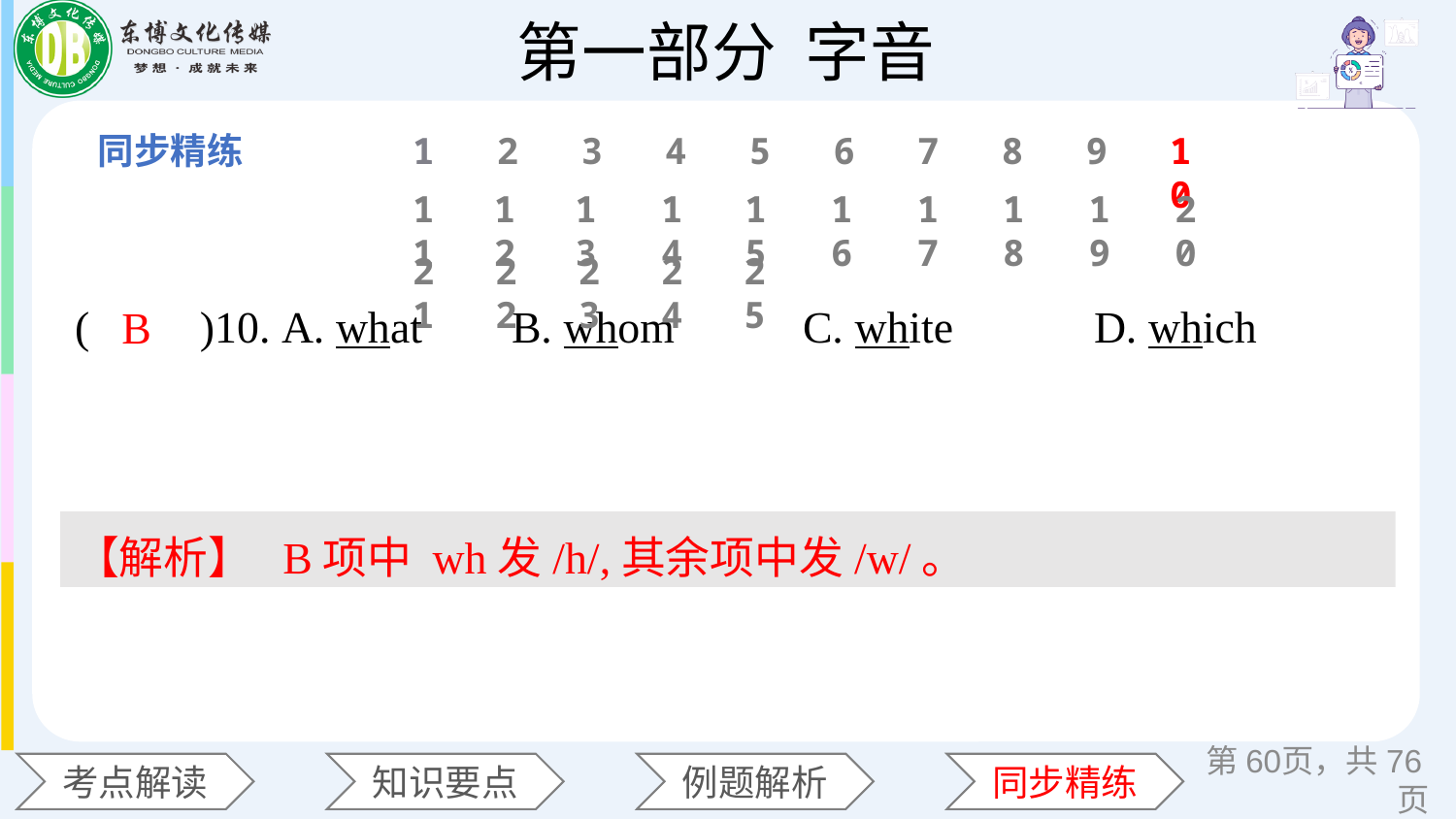

1
2
3
4
5
6
7
8
9
10
11
12
13
14
15
16
17
18
19
20

(　　)10. A. what    	B. whom    	C. white    	D. which
21
22
23
24
25
B
【解析】  B项中 wh发/h/,其余项中发/w/。
第60页，共76页